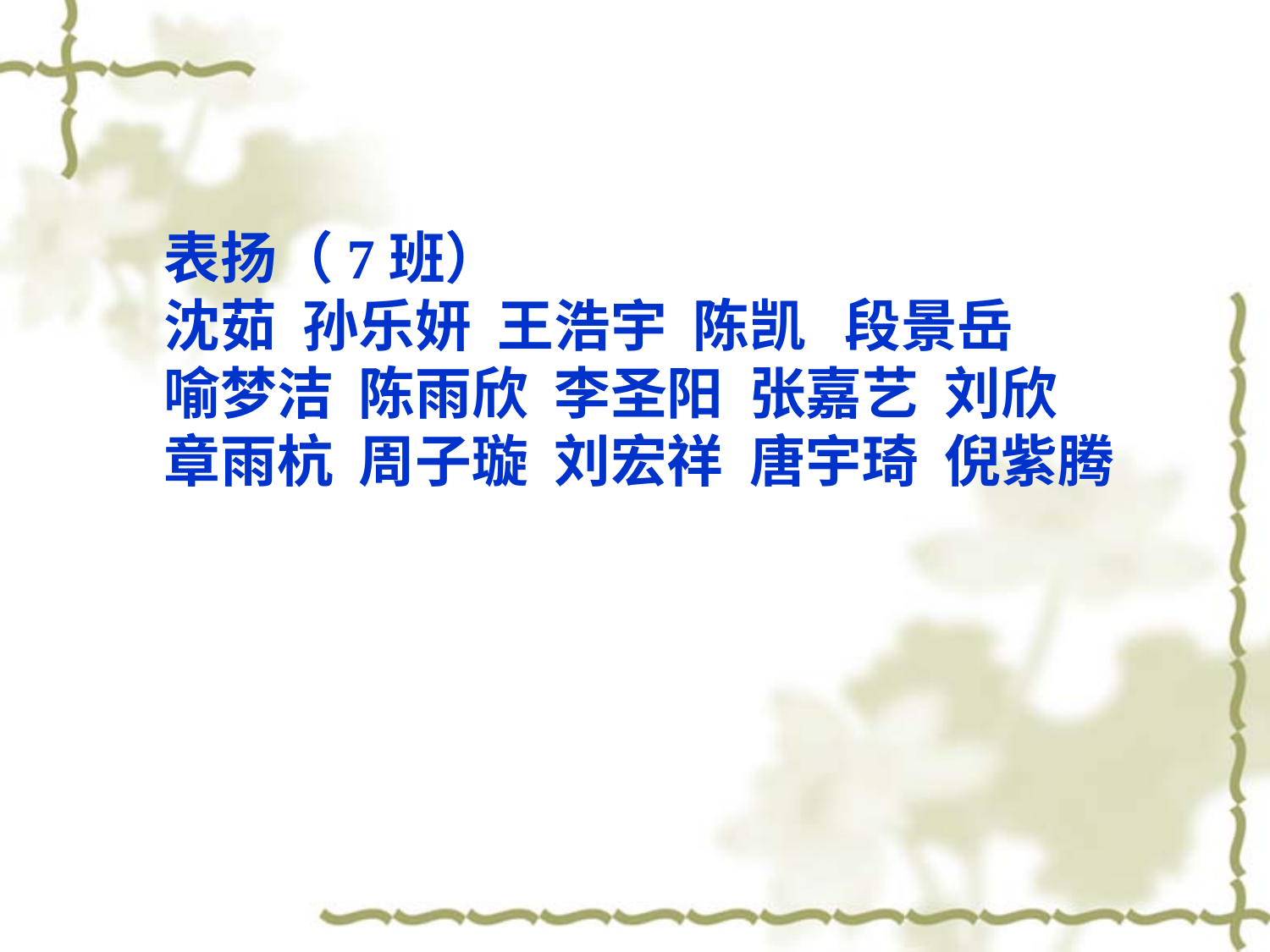

表扬（7班）
沈茹  孙乐妍  王浩宇  陈凯   段景岳
喻梦洁  陈雨欣  李圣阳  张嘉艺  刘欣
章雨杭  周子璇  刘宏祥  唐宇琦  倪紫腾